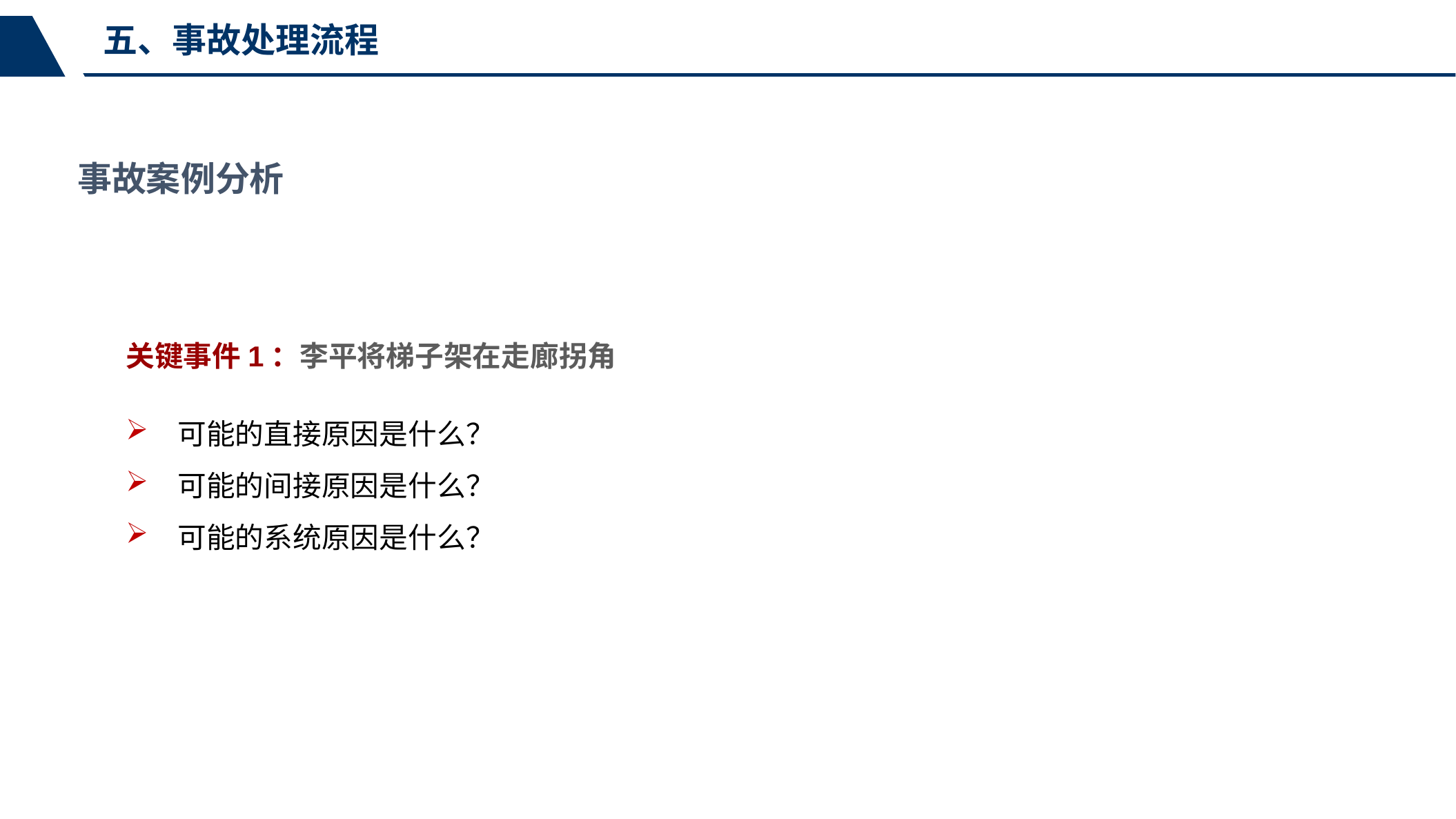

五、事故处理流程

事故案例分析
关键事件1：李平将梯子架在走廊拐角
可能的直接原因是什么？
可能的间接原因是什么？
可能的系统原因是什么？